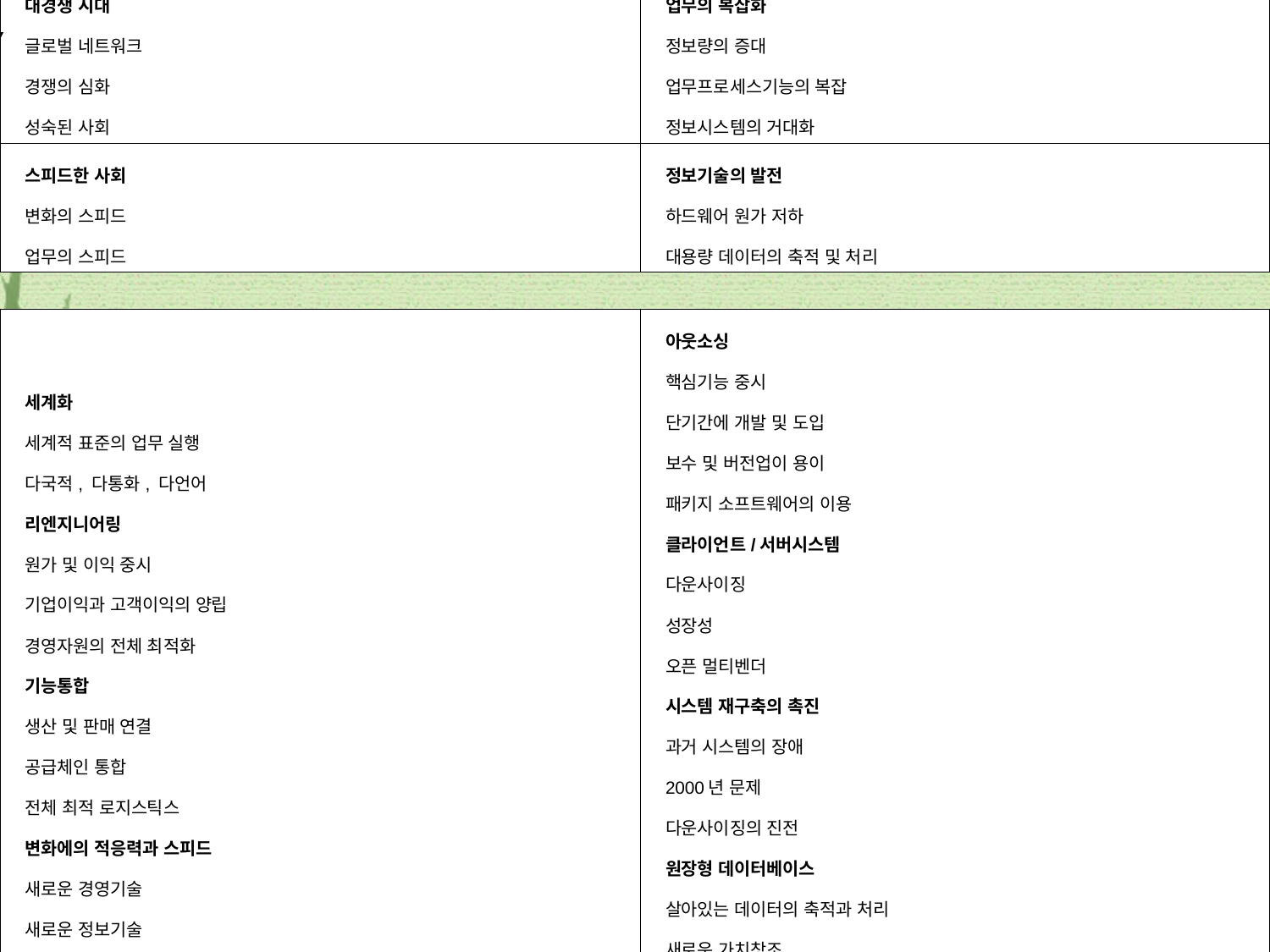

| 대경쟁 시대 글로벌 네트워크 경쟁의 심화 성숙된 사회 |  |  |  |  | 업무의 복잡화 정보량의 증대 업무프로세스기능의 복잡 정보시스템의 거대화 |  |  |  |  |
| --- | --- | --- | --- | --- | --- | --- | --- | --- | --- |
| 스피드한 사회 변화의 스피드 업무의 스피드 |  |  |  |  | 정보기술의 발전 하드웨어 원가 저하 대용량 데이터의 축적 및 처리 |  |  |  |  |
|  |  |  |  |  |  |  |  |  |  |
| 세계화 세계적 표준의 업무 실행 다국적, 다통화, 다언어 리엔지니어링 원가 및 이익 중시 기업이익과 고객이익의 양립 경영자원의 전체 최적화 기능통합 생산 및 판매 연결 공급체인 통합 전체 최적 로지스틱스 변화에의 적응력과 스피드 새로운 경영기술 새로운 정보기술 |  |  |  |  | 아웃소싱 핵심기능 중시 단기간에 개발 및 도입 보수 및 버전업이 용이 패키지 소프트웨어의 이용 클라이언트/서버시스템 다운사이징 성장성 오픈 멀티벤더 시스템 재구축의 촉진 과거 시스템의 장애 2000년 문제 다운사이징의 진전 원장형 데이터베이스 살아있는 데이터의 축적과 처리 새로운 가치창조 데이터 마이닝 |  |  |  |  |
|  |  |  |  | 전사적 자원관리 및 | 계획 |  |  |  |  |
|  |  |  |  |  |  |  |  |  |  |
|  |  |  |  |  |  |  |  |  |  |